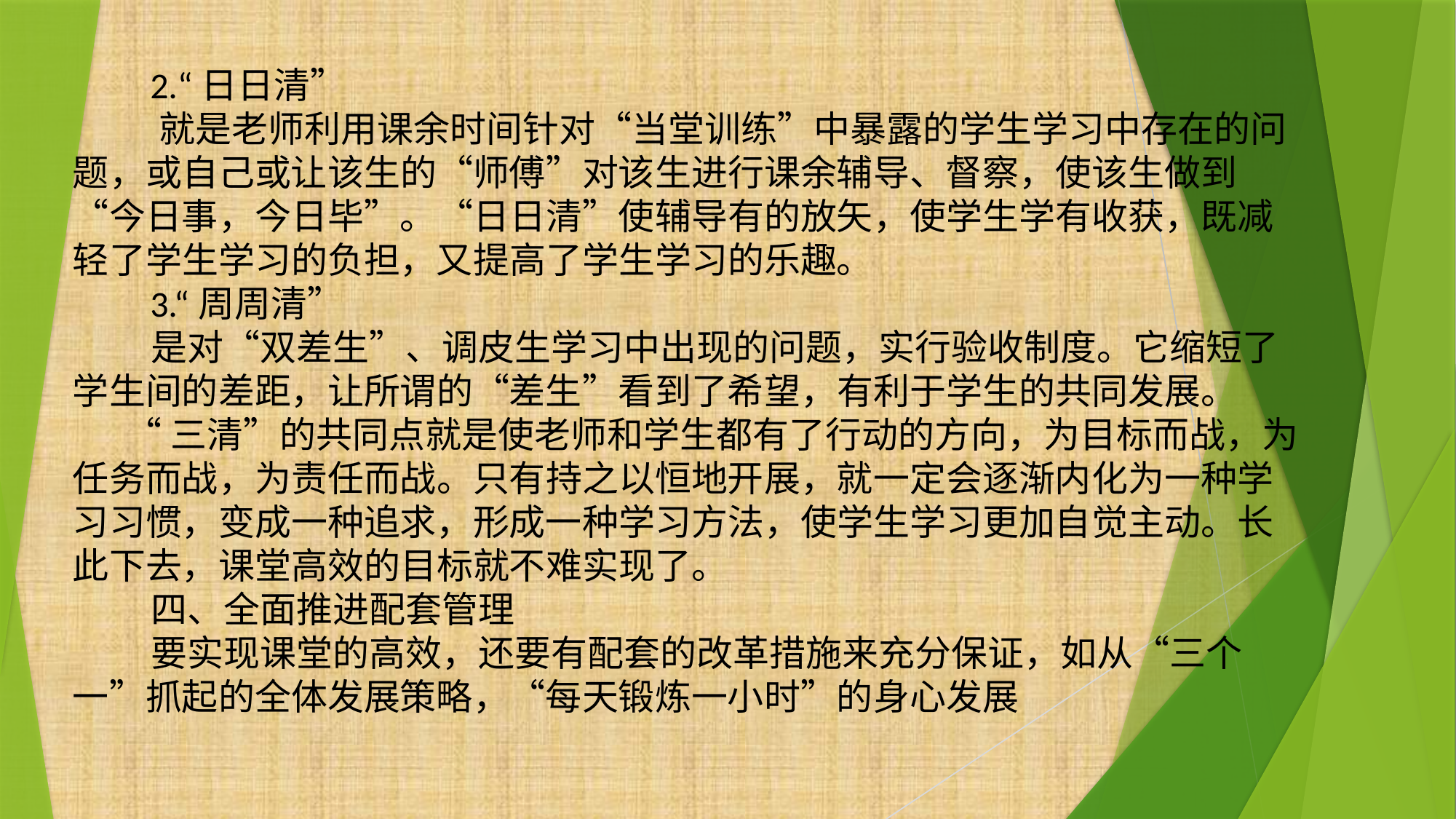

2.“日日清”
    就是老师利用课余时间针对“当堂训练”中暴露的学生学习中存在的问题，或自己或让该生的“师傅”对该生进行课余辅导、督察，使该生做到“今日事，今日毕”。“日日清”使辅导有的放矢，使学生学有收获，既减轻了学生学习的负担，又提高了学生学习的乐趣。
    3.“周周清”
   是对“双差生”、调皮生学习中出现的问题，实行验收制度。它缩短了学生间的差距，让所谓的“差生”看到了希望，有利于学生的共同发展。
 “三清”的共同点就是使老师和学生都有了行动的方向，为目标而战，为任务而战，为责任而战。只有持之以恒地开展，就一定会逐渐内化为一种学习习惯，变成一种追求，形成一种学习方法，使学生学习更加自觉主动。长此下去，课堂高效的目标就不难实现了。
   四、全面推进配套管理
   要实现课堂的高效，还要有配套的改革措施来充分保证，如从“三个一”抓起的全体发展策略，“每天锻炼一小时”的身心发展